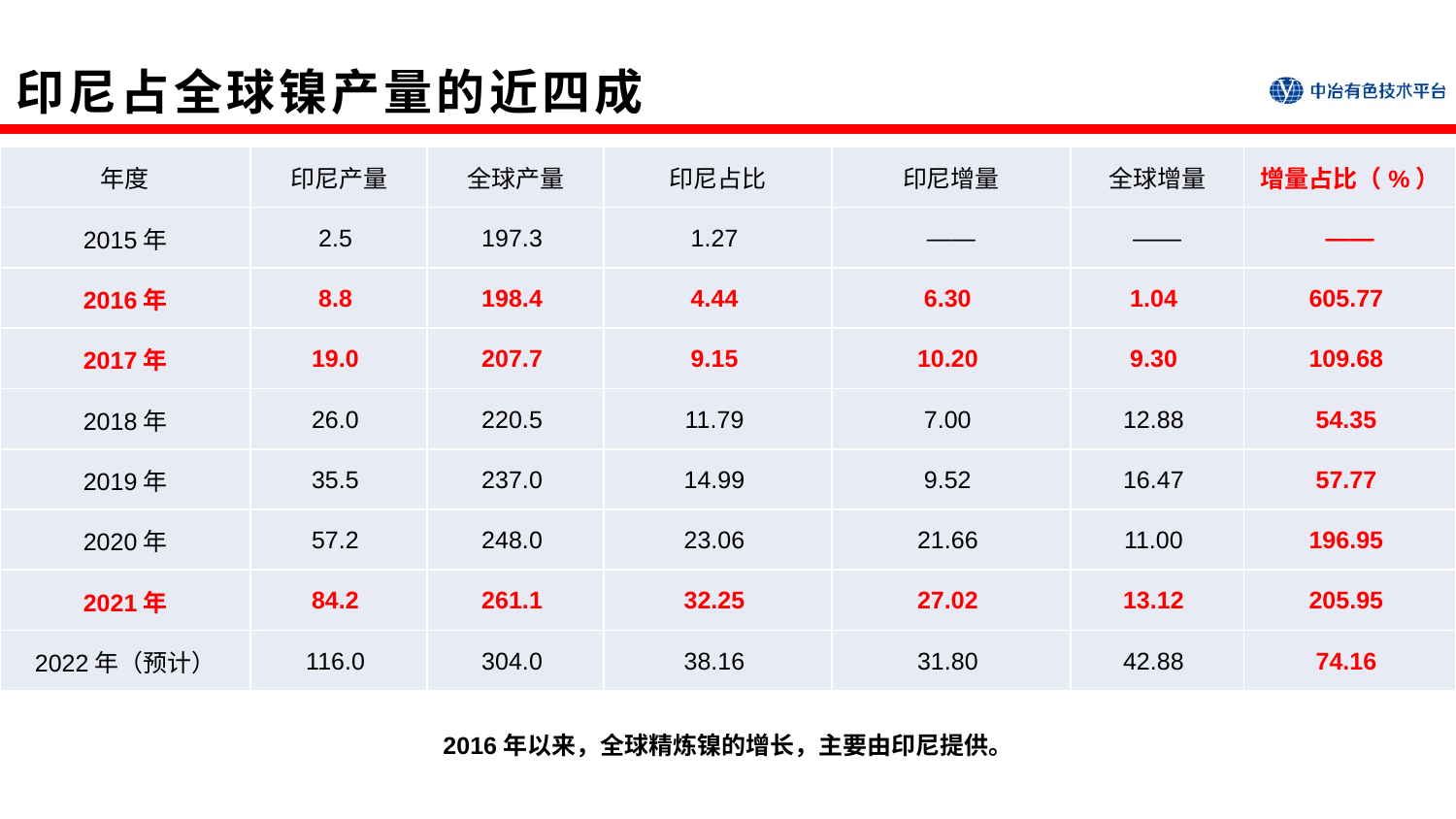

# 印尼占全球镍产量的近四成
| 年度 | 印尼产量 | 全球产量 | 印尼占比 | 印尼增量 | 全球增量 | 增量占比（%） |
| --- | --- | --- | --- | --- | --- | --- |
| 2015年 | 2.5 | 197.3 | 1.27 | —— | —— | —— |
| 2016年 | 8.8 | 198.4 | 4.44 | 6.30 | 1.04 | 605.77 |
| 2017年 | 19.0 | 207.7 | 9.15 | 10.20 | 9.30 | 109.68 |
| 2018年 | 26.0 | 220.5 | 11.79 | 7.00 | 12.88 | 54.35 |
| 2019年 | 35.5 | 237.0 | 14.99 | 9.52 | 16.47 | 57.77 |
| 2020年 | 57.2 | 248.0 | 23.06 | 21.66 | 11.00 | 196.95 |
| 2021年 | 84.2 | 261.1 | 32.25 | 27.02 | 13.12 | 205.95 |
| 2022年（预计） | 116.0 | 304.0 | 38.16 | 31.80 | 42.88 | 74.16 |
2016年以来，全球精炼镍的增长，主要由印尼提供。